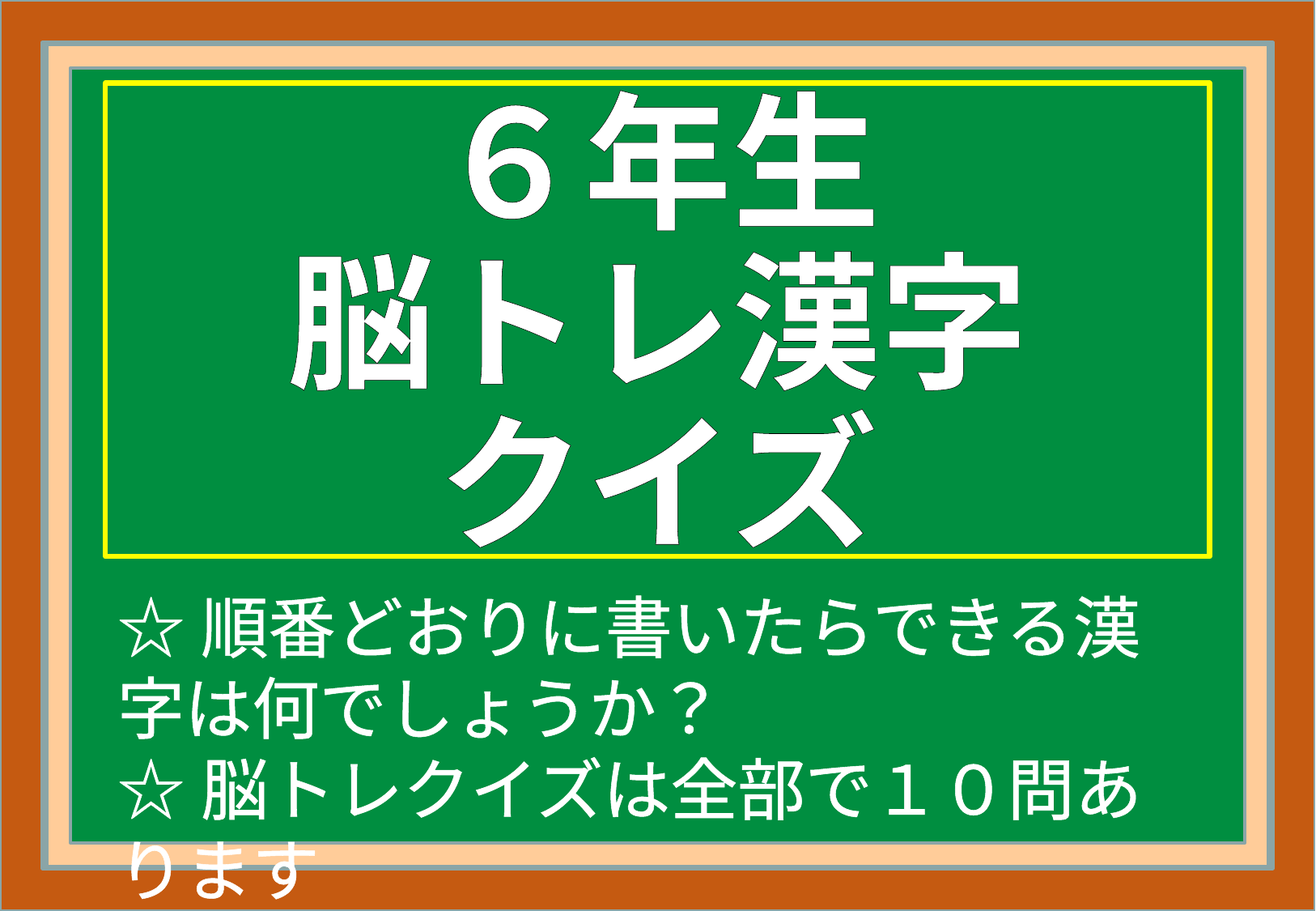

# ６年生 脳トレ漢字 クイズ
☆順番どおりに書いたらできる漢字は何でしょうか？
☆脳トレクイズは全部で１０問あります